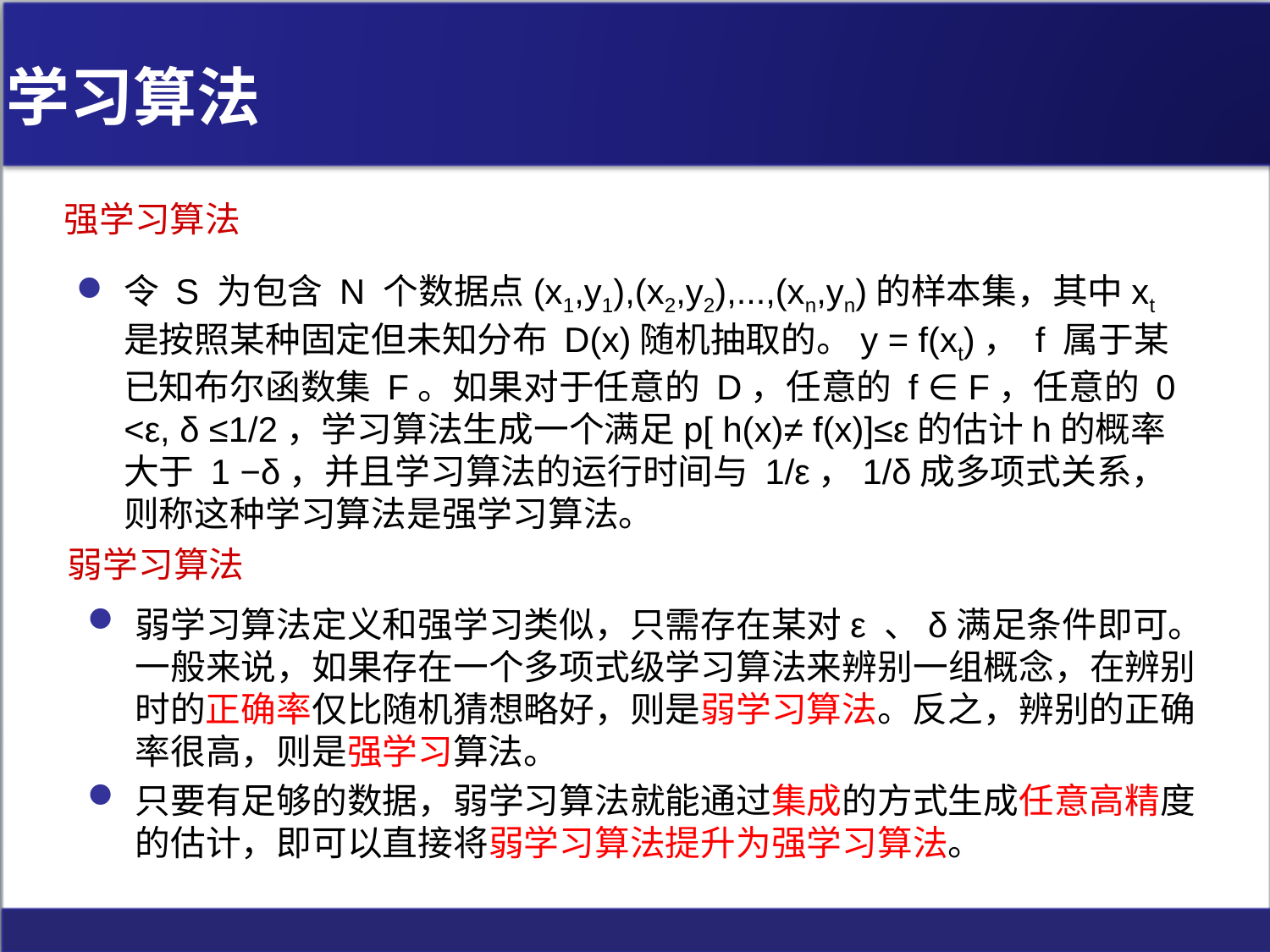

# 学习算法
强学习算法
令 S 为包含 N 个数据点(x1,y1),(x2,y2),...,(xn,yn)的样本集，其中xt是按照某种固定但未知分布 D(x)随机抽取的。y = f(xt)， f 属于某已知布尔函数集 F。如果对于任意的 D，任意的 f ∈ F，任意的 0 <ε, δ ≤1/2，学习算法生成一个满足p[ h(x)≠ f(x)]≤ε的估计h的概率大于 1 −δ，并且学习算法的运行时间与 1/ε，1/δ成多项式关系，则称这种学习算法是强学习算法。
弱学习算法
弱学习算法定义和强学习类似，只需存在某对ε 、δ满足条件即可。一般来说，如果存在一个多项式级学习算法来辨别一组概念，在辨别时的正确率仅比随机猜想略好，则是弱学习算法。反之，辨别的正确率很高，则是强学习算法。
只要有足够的数据，弱学习算法就能通过集成的方式生成任意高精度的估计，即可以直接将弱学习算法提升为强学习算法。